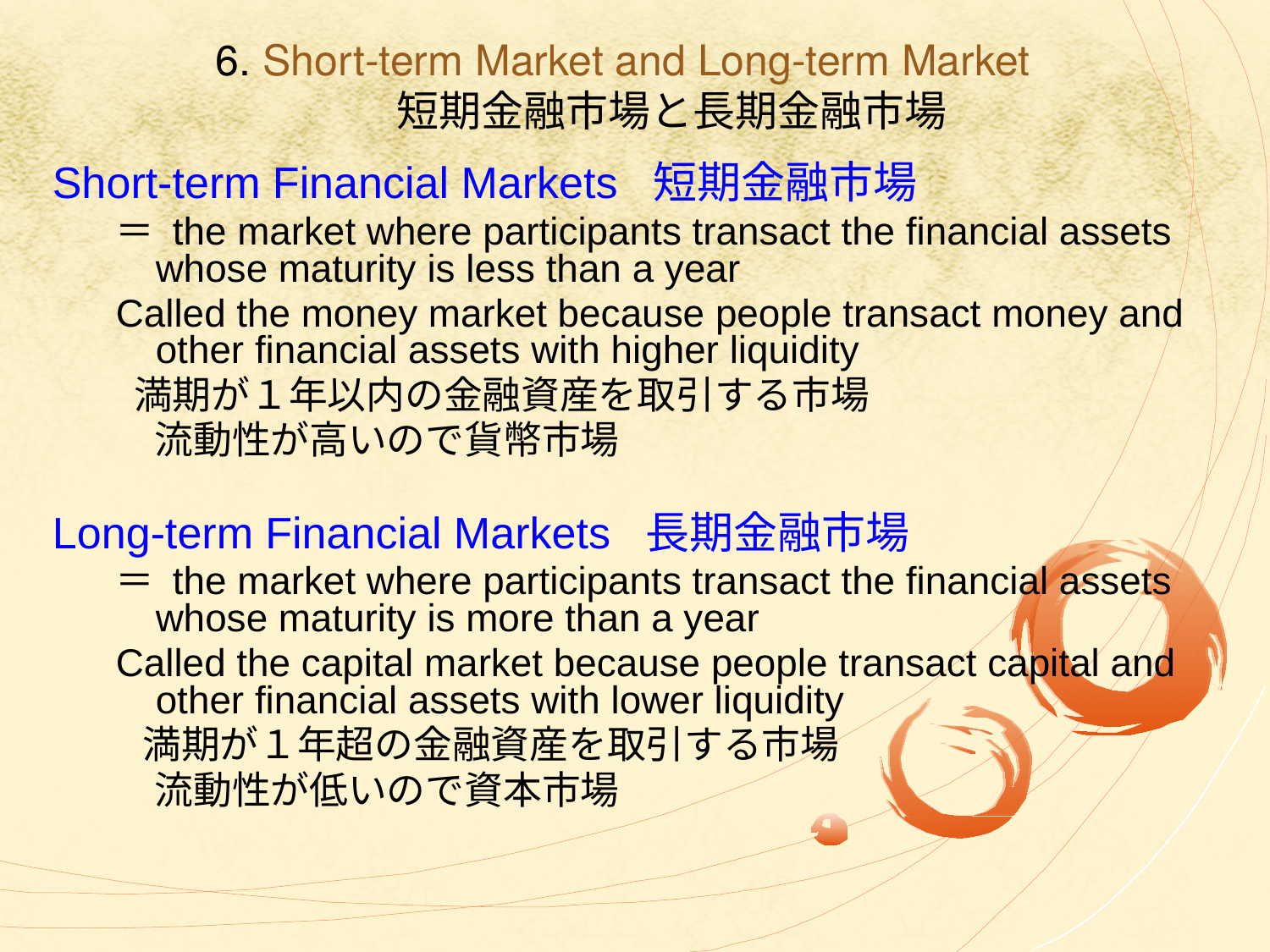

# 6. Short-term Market and Long-term Market 　　短期金融市場と長期金融市場
Short-term Financial Markets  短期金融市場
＝ the market where participants transact the financial assets whose maturity is less than a year
Called the money market because people transact money and other financial assets with higher liquidity
 満期が１年以内の金融資産を取引する市場
　流動性が高いので貨幣市場

Long-term Financial Markets  長期金融市場
＝ the market where participants transact the financial assets whose maturity is more than a year
Called the capital market because people transact capital and other financial assets with lower liquidity
  満期が１年超の金融資産を取引する市場
　流動性が低いので資本市場